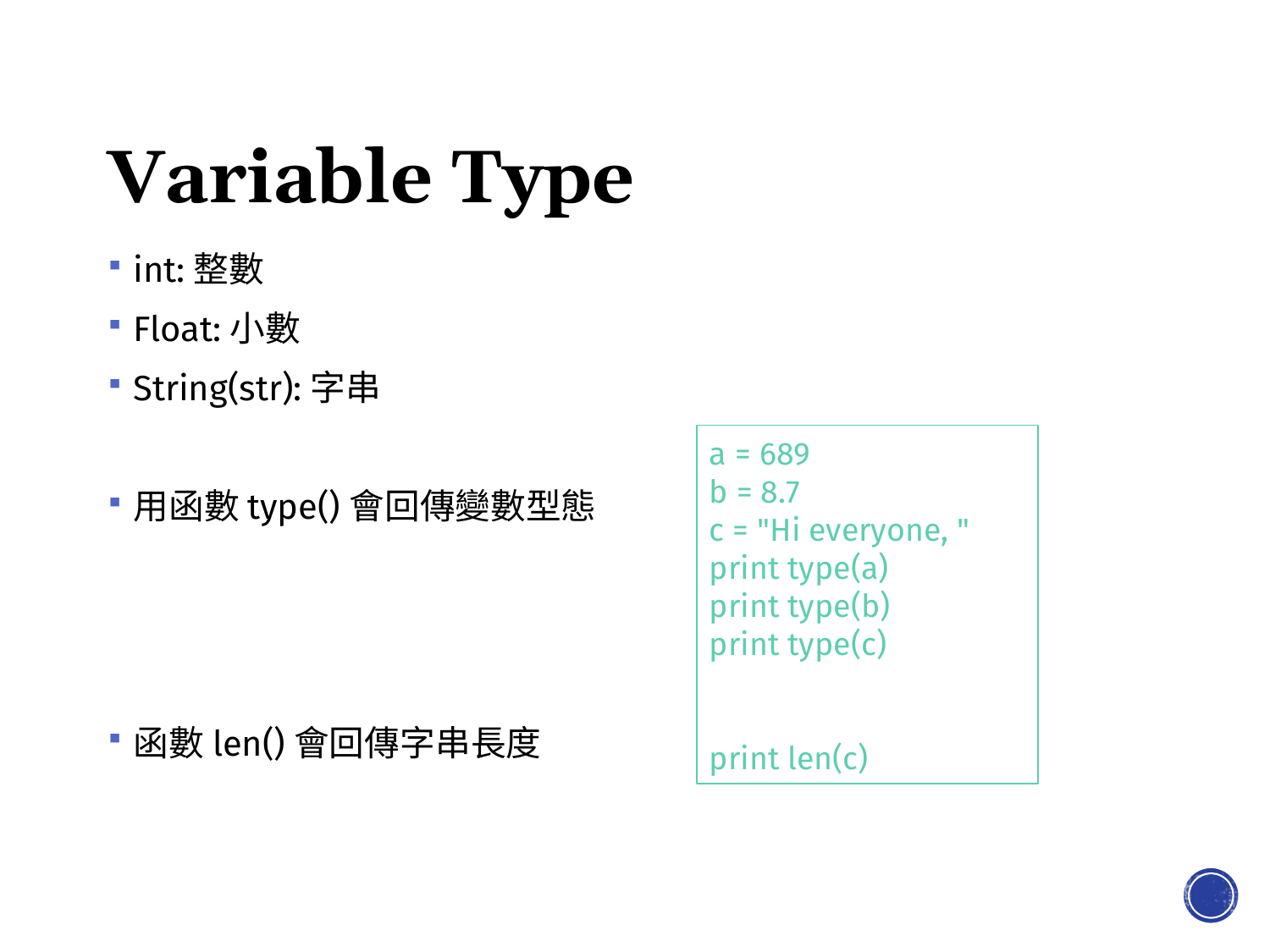

# Variable Type
int:整數
Float:小數
String(str):字串

用函數type()會回傳變數型態

函數len()會回傳字串長度
a = 689
b = 8.7
c = "Hi everyone, "
print type(a)
print type(b)
print type(c)

print len(c)